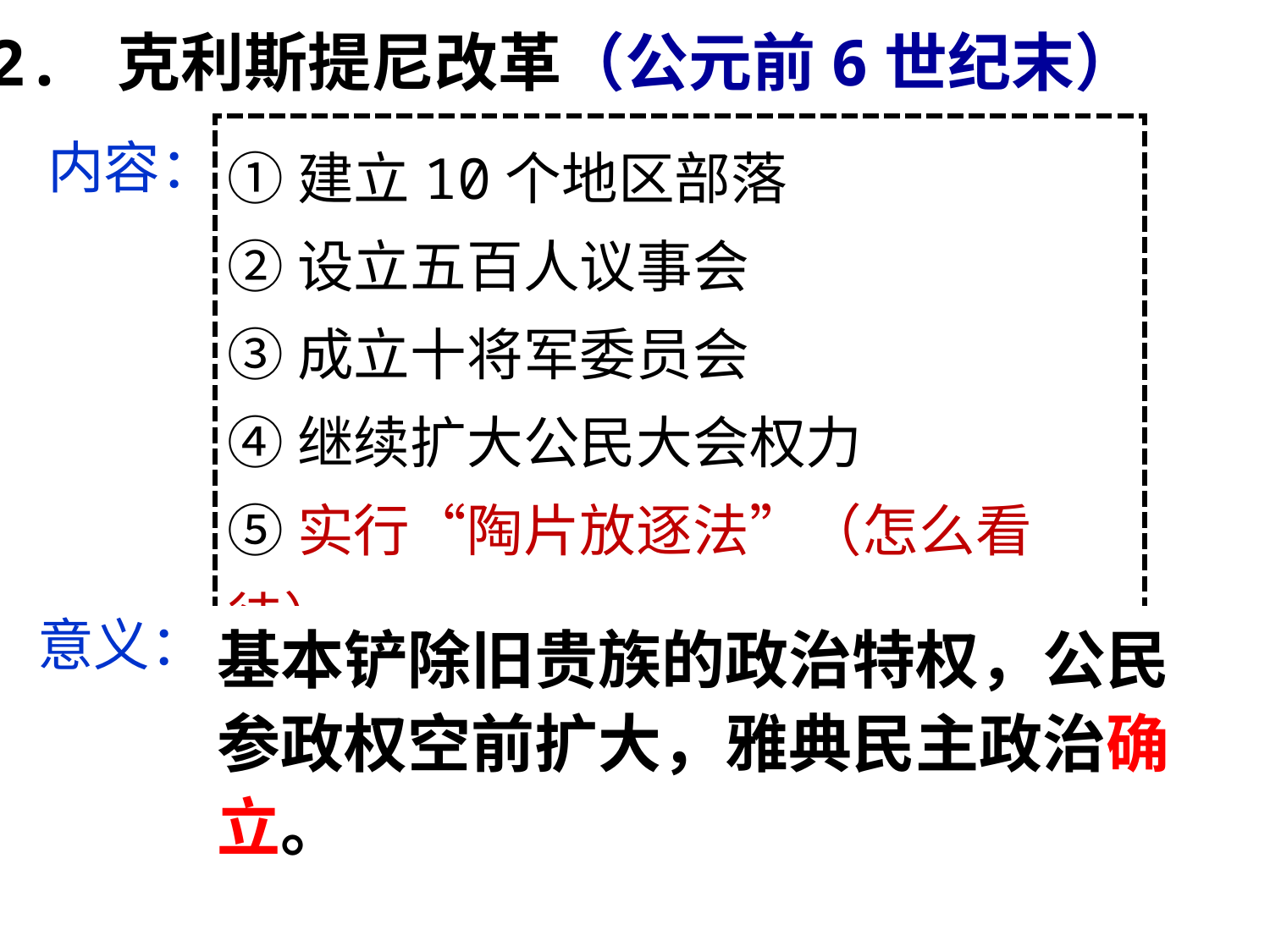

2. 克利斯提尼改革（公元前6世纪末）
①建立10个地区部落
②设立五百人议事会
③成立十将军委员会
④继续扩大公民大会权力
⑤实行“陶片放逐法”（怎么看待）
内容：
基本铲除旧贵族的政治特权，公民参政权空前扩大，雅典民主政治确立。
意义：